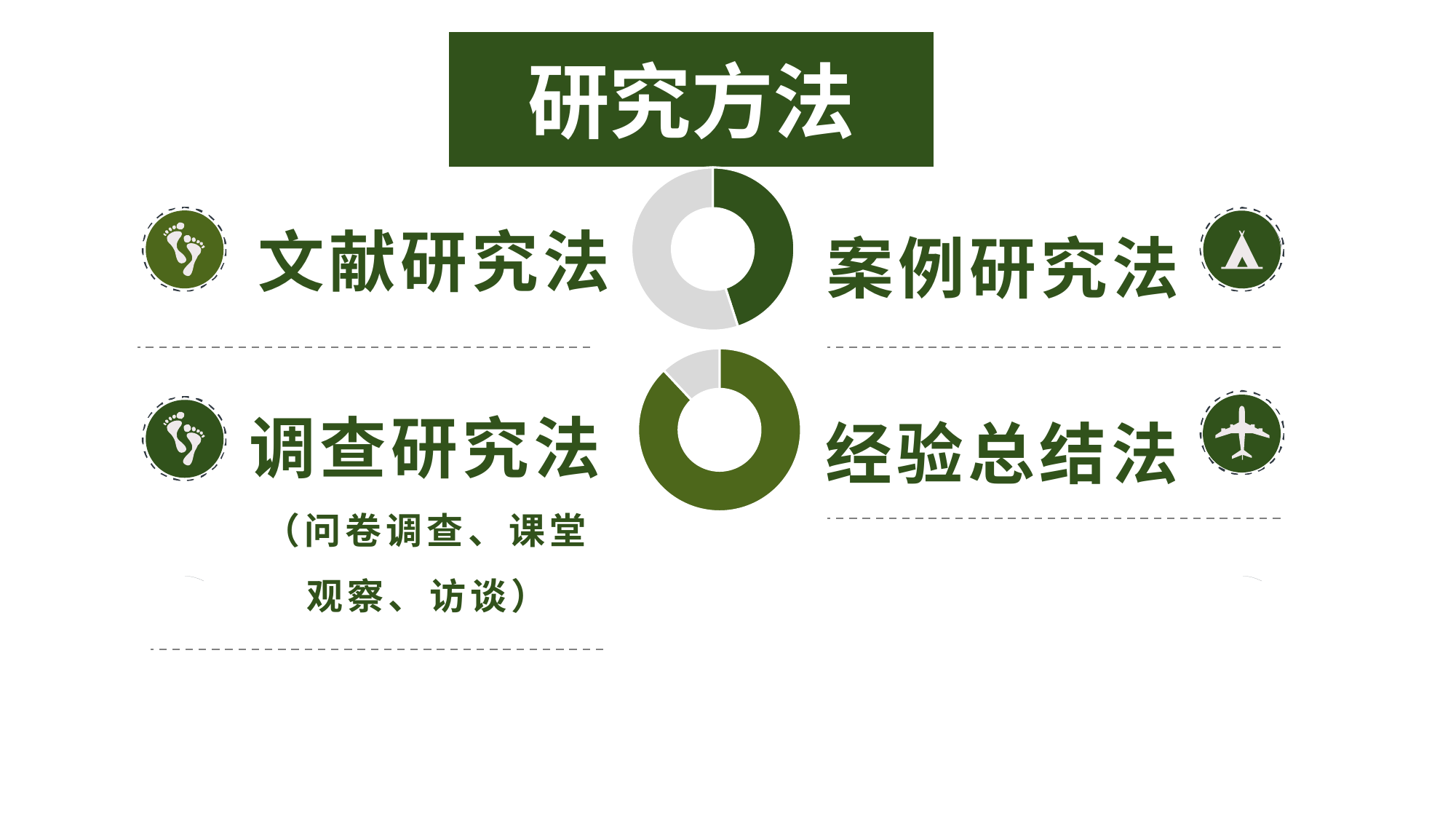

研究方法

### Chart

| Category | 销售额 |
|---|---|
| 第一季度 | 45.0 |
| 第二季度 | 55.0 |
文献研究法
案例研究法

### Chart

| Category | 销售额 |
|---|---|
| 第一季度 | 88.0 |
| 第二季度 | 12.0 |
调查研究法（问卷调查、课堂观察、访谈）
经验总结法